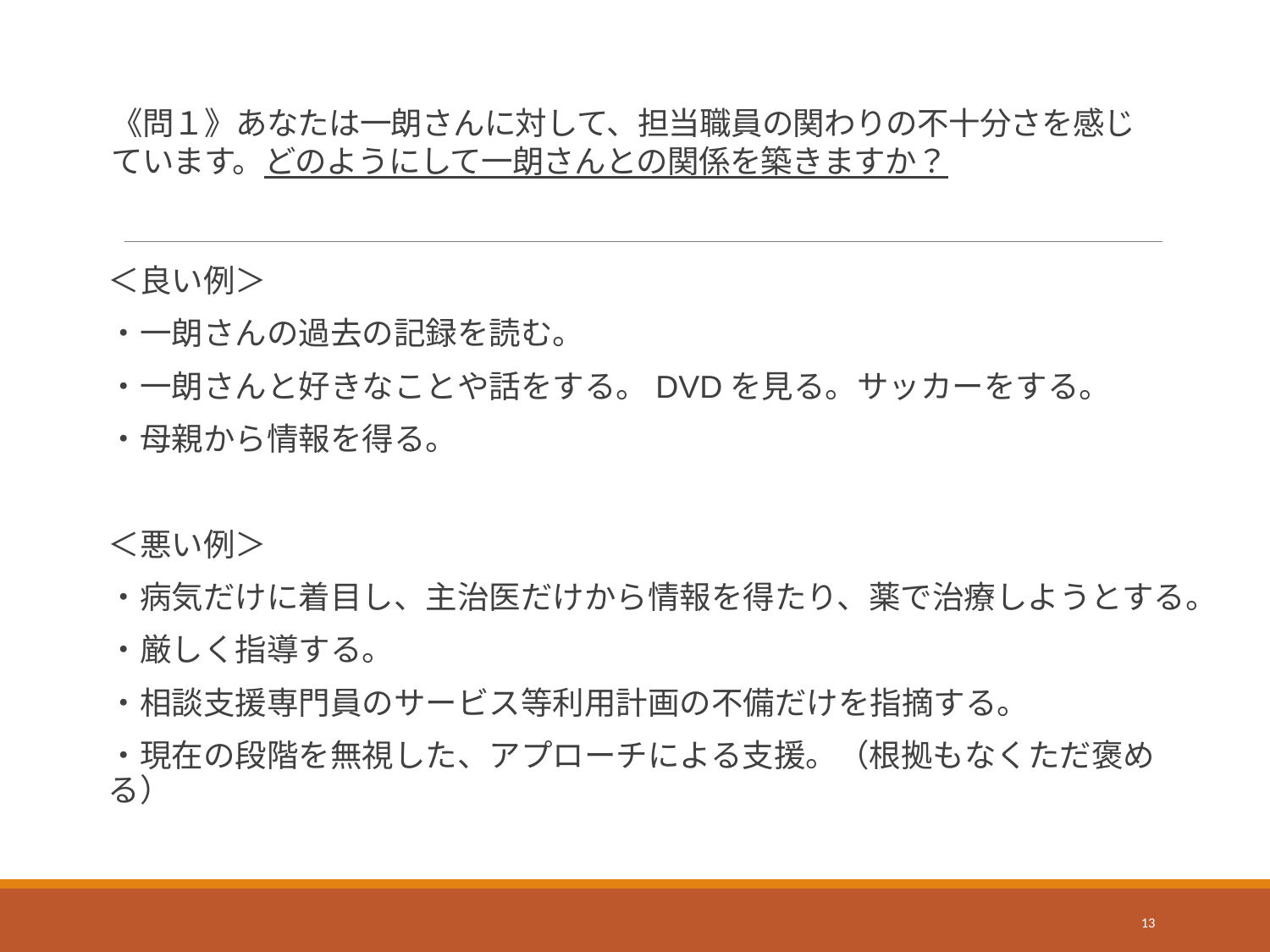

# 《問１》あなたは一朗さんに対して、担当職員の関わりの不十分さを感じています。どのようにして一朗さんとの関係を築きますか？
＜良い例＞
・一朗さんの過去の記録を読む。
・一朗さんと好きなことや話をする。DVDを見る。サッカーをする。
・母親から情報を得る。

＜悪い例＞
・病気だけに着目し、主治医だけから情報を得たり、薬で治療しようとする。
・厳しく指導する。
・相談支援専門員のサービス等利用計画の不備だけを指摘する。
・現在の段階を無視した、アプローチによる支援。（根拠もなくただ褒める）
13